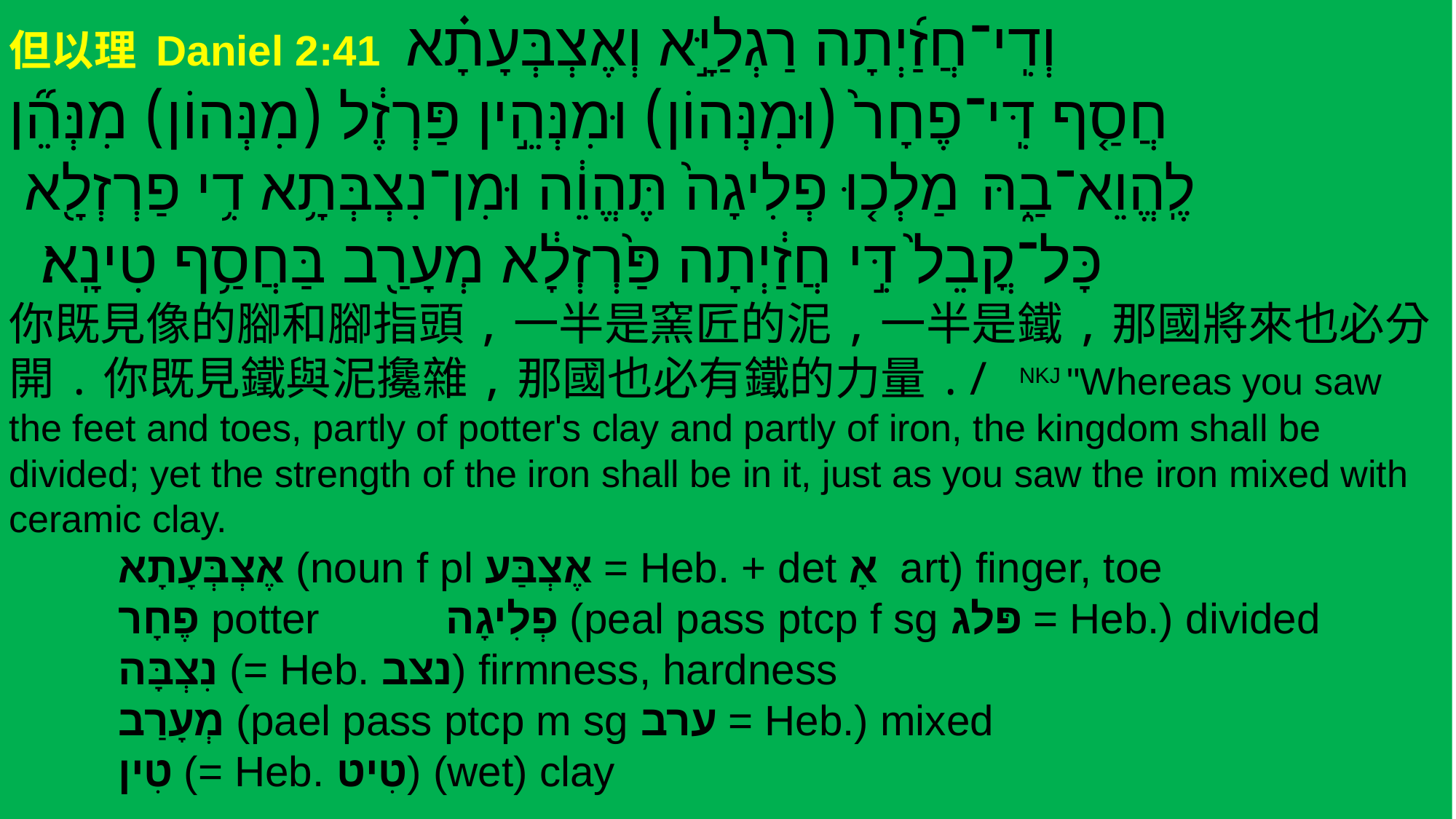

但以理 Daniel 2:41  ‎‎‎‎‎‎‎וְדִֽי־חֲזַ֜יְתָה רַגְלַיָּ֣א וְאֶצְבְּעָתָ֗א
חֲסַ֤ף דִּֽי־פֶחָר֙ (וּמִנְּהוֹן) וּמִנְּהֵ֣ין פַּרְזֶ֔ל (מִנְּהוֹן) מִנְּהֵ֞ן
 לֶֽהֱוֵא־בַ֑הּ  מַלְכ֤וּ פְלִיגָה֙ תֶּהֱוֵ֔ה וּמִן־נִצְבְּתָ֥א דִ֥י פַרְזְלָ֖א
כָּל־קֳבֵל֙ דִּ֣י חֲזַ֔יְתָה פַּ֙רְזְלָ֔א מְעָרַ֖ב בַּחֲסַ֥ף טִינָֽא׃
你既見像的腳和腳指頭,一半是窯匠的泥,一半是鐵,那國將來也必分開.你既見鐵與泥攙雜,那國也必有鐵的力量./ NKJ "Whereas you saw the feet and toes, partly of potter's clay and partly of iron, the kingdom shall be divided; yet the strength of the iron shall be in it, just as you saw the iron mixed with ceramic clay.
	אֶצְבְּעָתָא (noun f pl אֶצְבַּע = Heb. + det אָ  art) finger, toe
	פֶחָר potter	   	פְלִיגָה (peal pass ptcp f sg פּלג = Heb.) divided
	נִצְבָּה (= Heb. נצב) firmness, hardness
	מְעָרַב (pael pass ptcp m sg ערב = Heb.) mixed
	טִין (= Heb. טִיט) (wet) clay